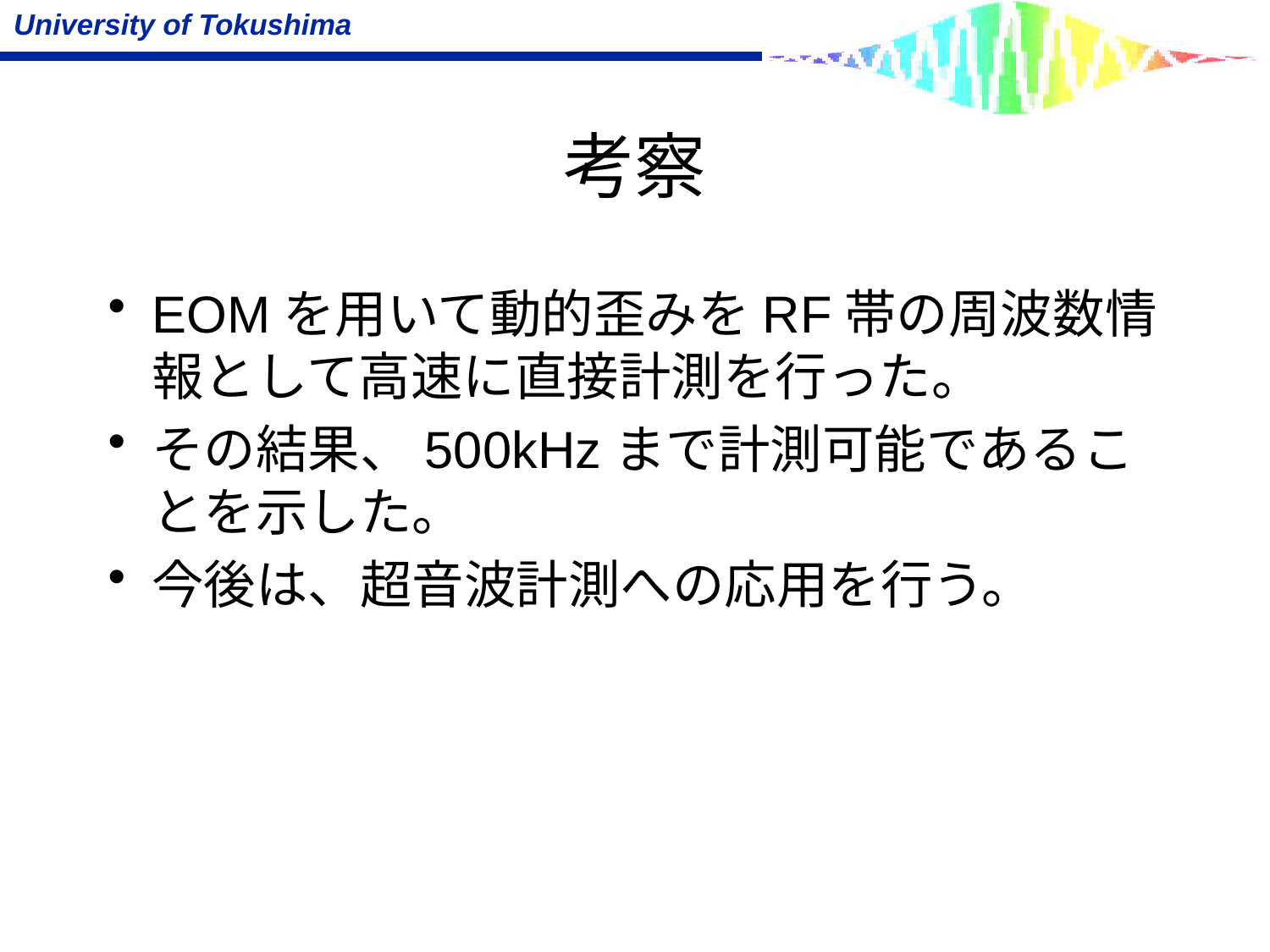

# 考察
EOMを用いて動的歪みをRF帯の周波数情報として高速に直接計測を行った。
その結果、500kHzまで計測可能であることを示した。
今後は、超音波計測への応用を行う。